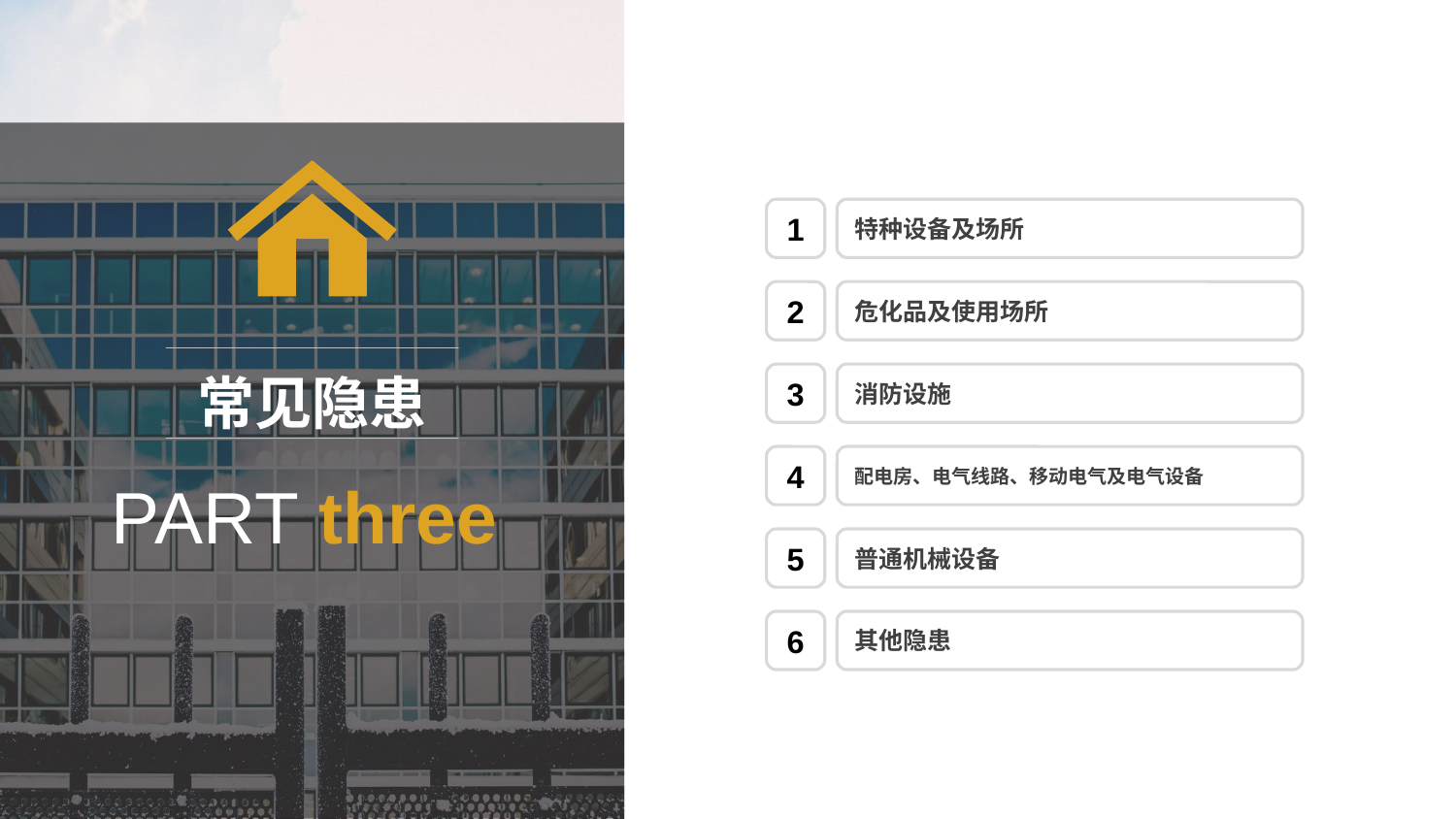

常见隐患
1
特种设备及场所
2
危化品及使用场所
3
消防设施
4
配电房、电气线路、移动电气及电气设备
5
普通机械设备
6
其他隐患
PART three